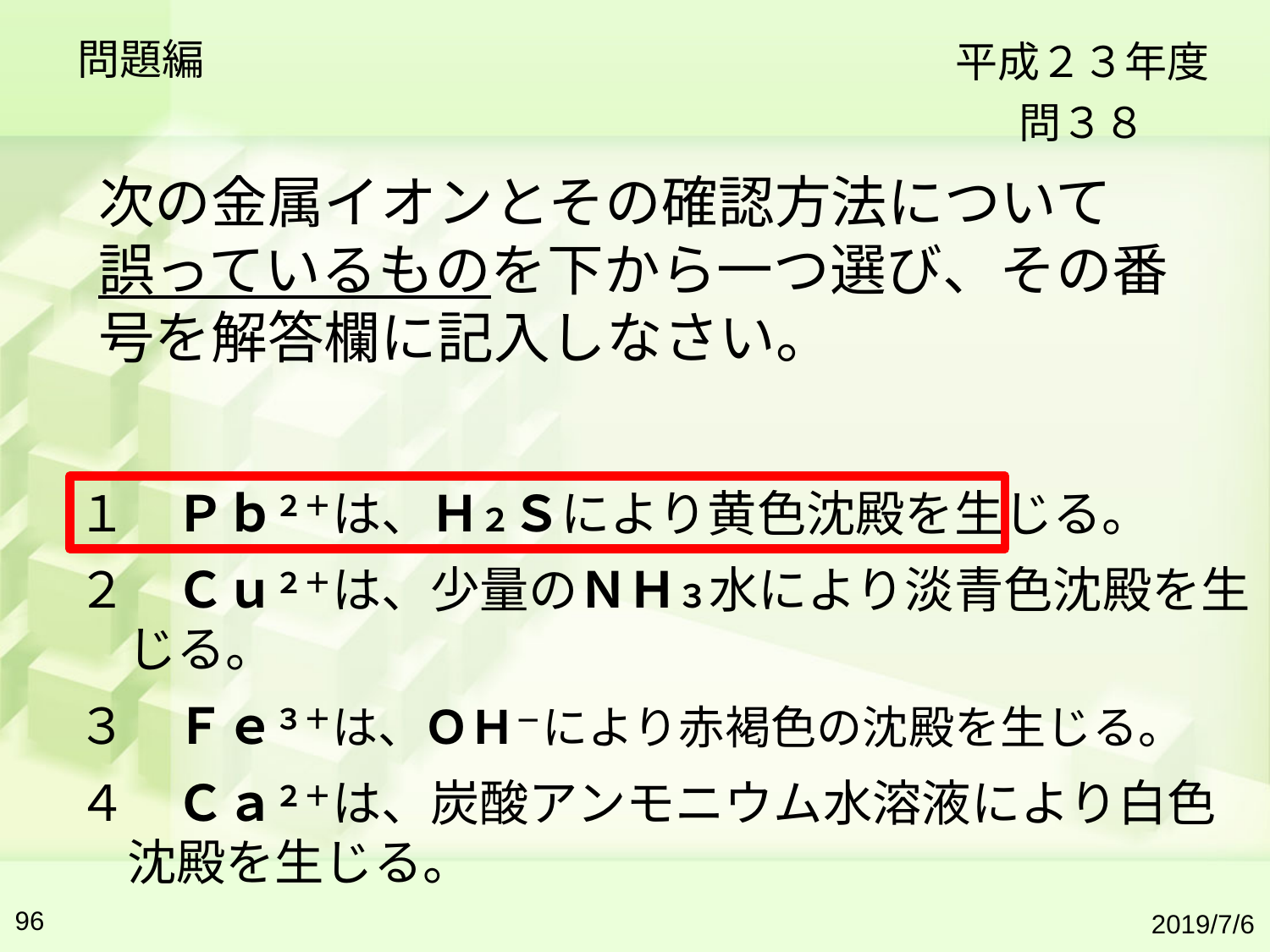

問題編
平成２３年度
問３８
次の金属イオンとその確認方法について誤っているものを下から一つ選び、その番号を解答欄に記入しなさい。
１　Ｐｂ２＋は、Ｈ２Ｓにより黄色沈殿を生じる。
２　Ｃｕ２＋は、少量のＮＨ３水により淡青色沈殿を生じる。
３　Ｆｅ３＋は、ＯＨ－により赤褐色の沈殿を生じる。
４　Ｃａ２＋は、炭酸アンモニウム水溶液により白色沈殿を生じる。

96
2019/7/6